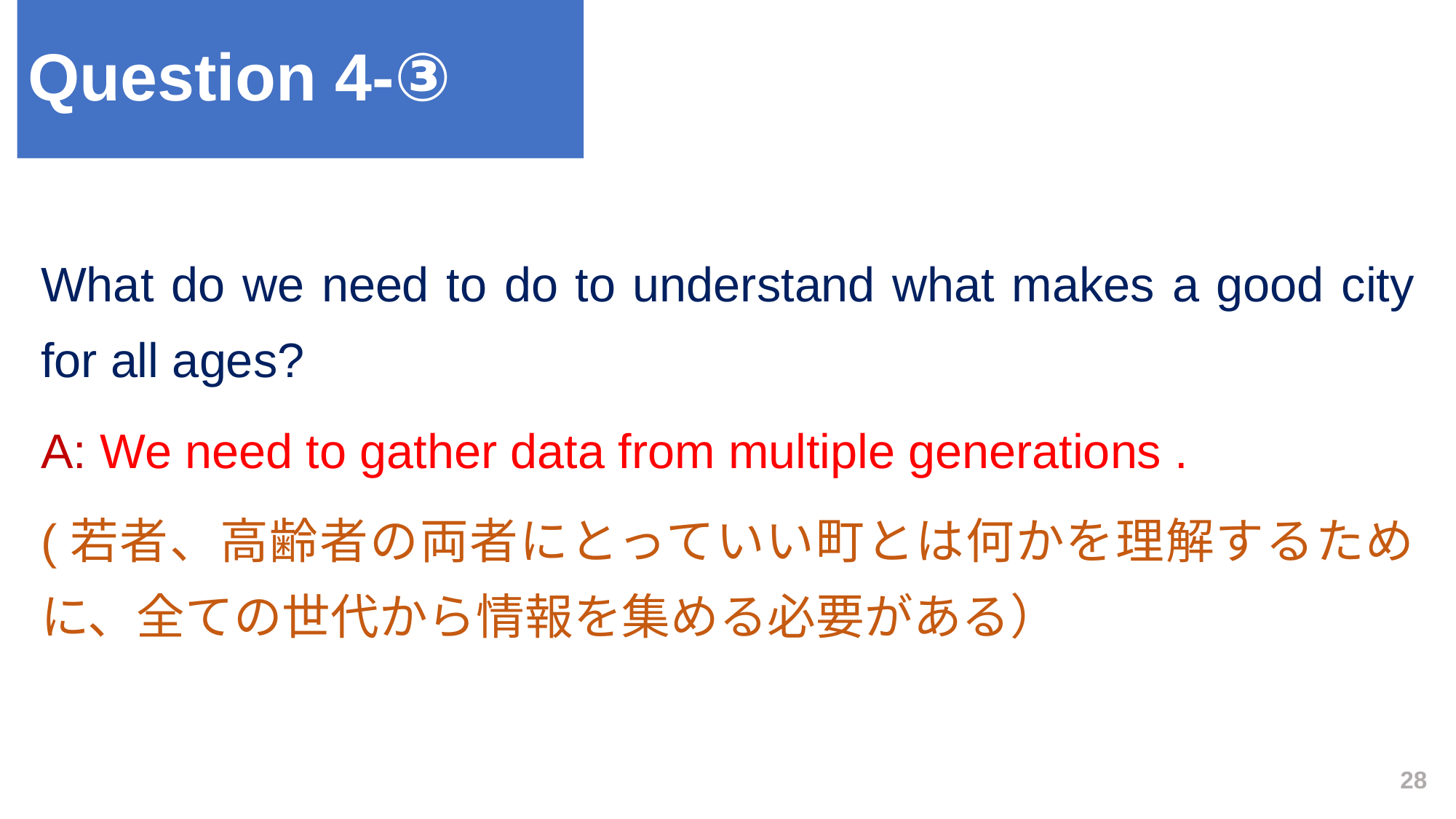

Question 4-③
What do we need to do to understand what makes a good city for all ages?
A: We need to gather data from multiple generations .
(若者、高齢者の両者にとっていい町とは何かを理解するために、全ての世代から情報を集める必要がある）